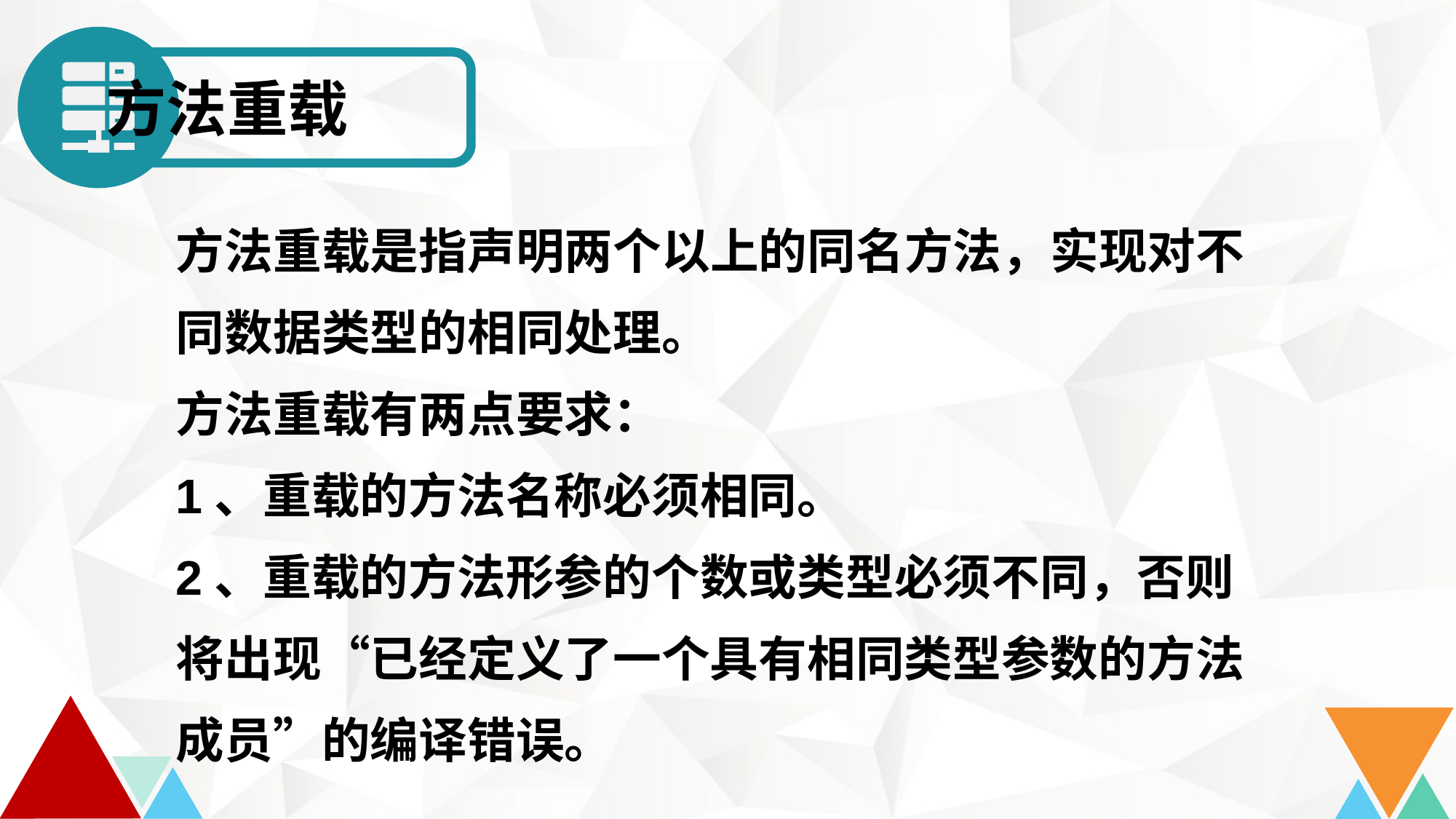

方法重载
方法重载是指声明两个以上的同名方法，实现对不同数据类型的相同处理。
方法重载有两点要求：
1、重载的方法名称必须相同。
2、重载的方法形参的个数或类型必须不同，否则将出现“已经定义了一个具有相同类型参数的方法成员”的编译错误。